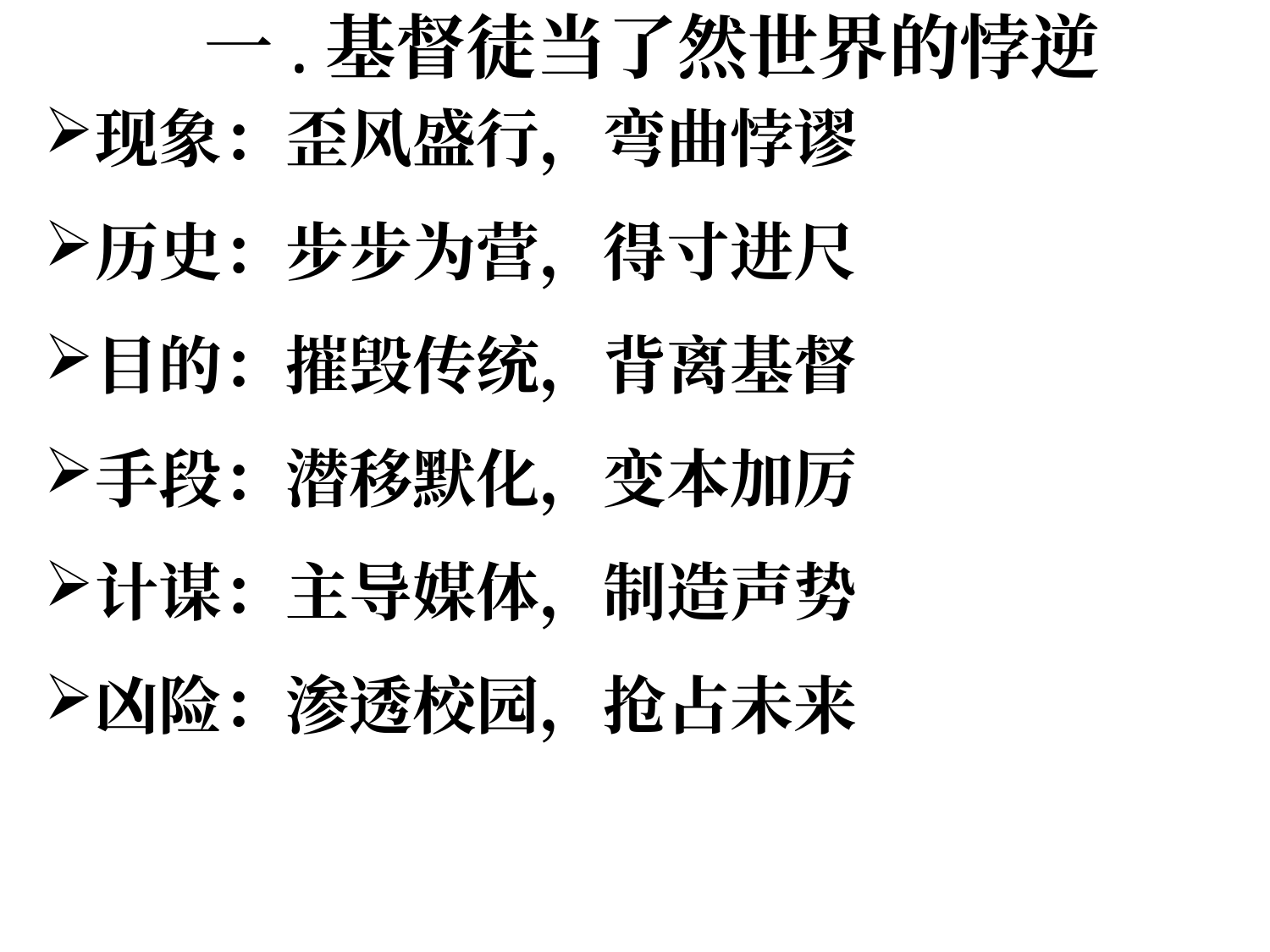

# 一.基督徒当了然世界的悖逆
现象：歪风盛行，弯曲悖谬

历史：步步为营，得寸进尺

目的：摧毁传统，背离基督

手段：潜移默化，变本加厉

计谋：主导媒体，制造声势

凶险：渗透校园，抢占未来